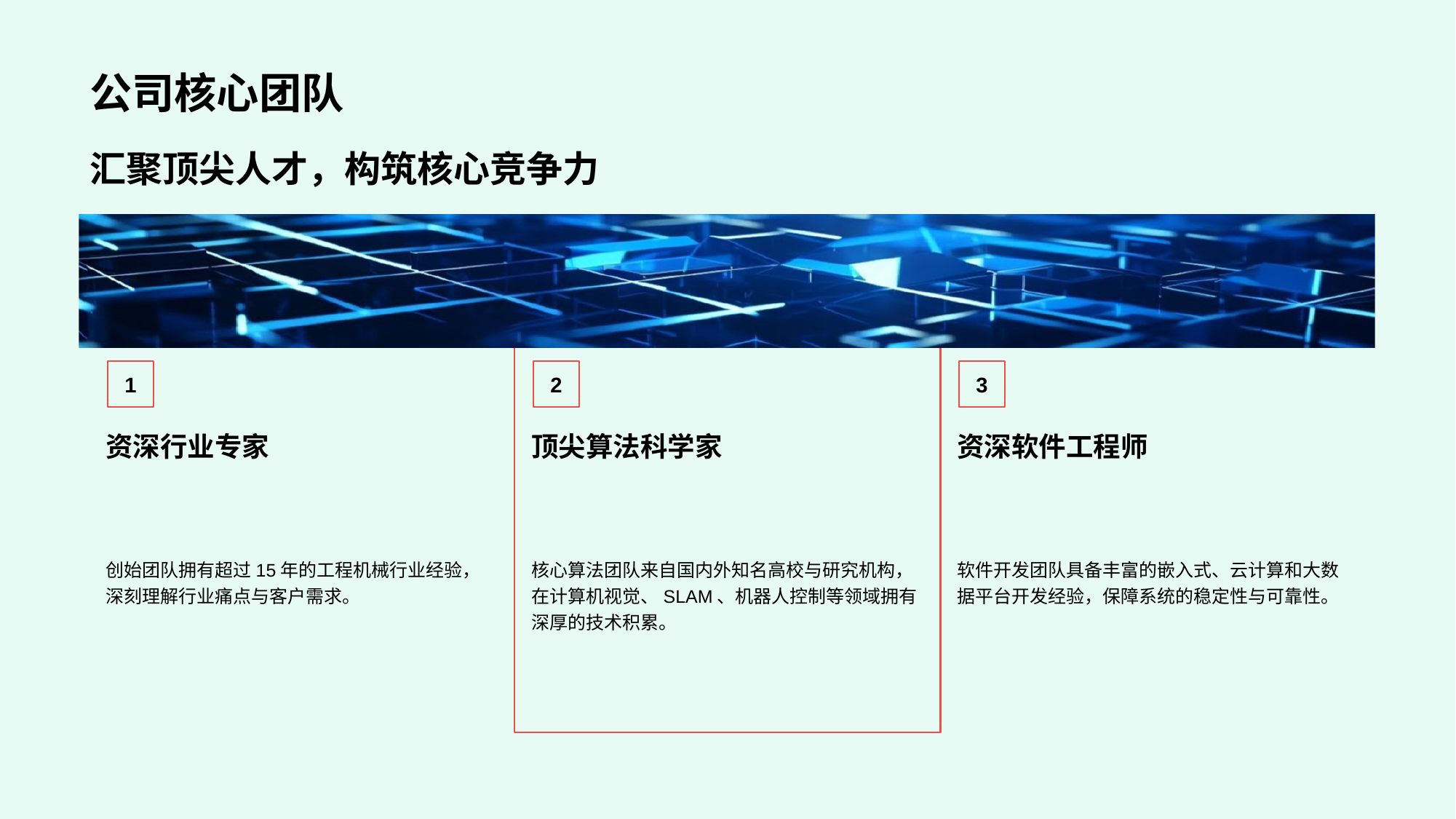

# 公司核心团队
汇聚顶尖人才，构筑核心竞争力

1
资深行业专家
创始团队拥有超过15年的工程机械行业经验，深刻理解行业痛点与客户需求。
2
顶尖算法科学家
核心算法团队来自国内外知名高校与研究机构，在计算机视觉、SLAM、机器人控制等领域拥有深厚的技术积累。
3
资深软件工程师
软件开发团队具备丰富的嵌入式、云计算和大数据平台开发经验，保障系统的稳定性与可靠性。